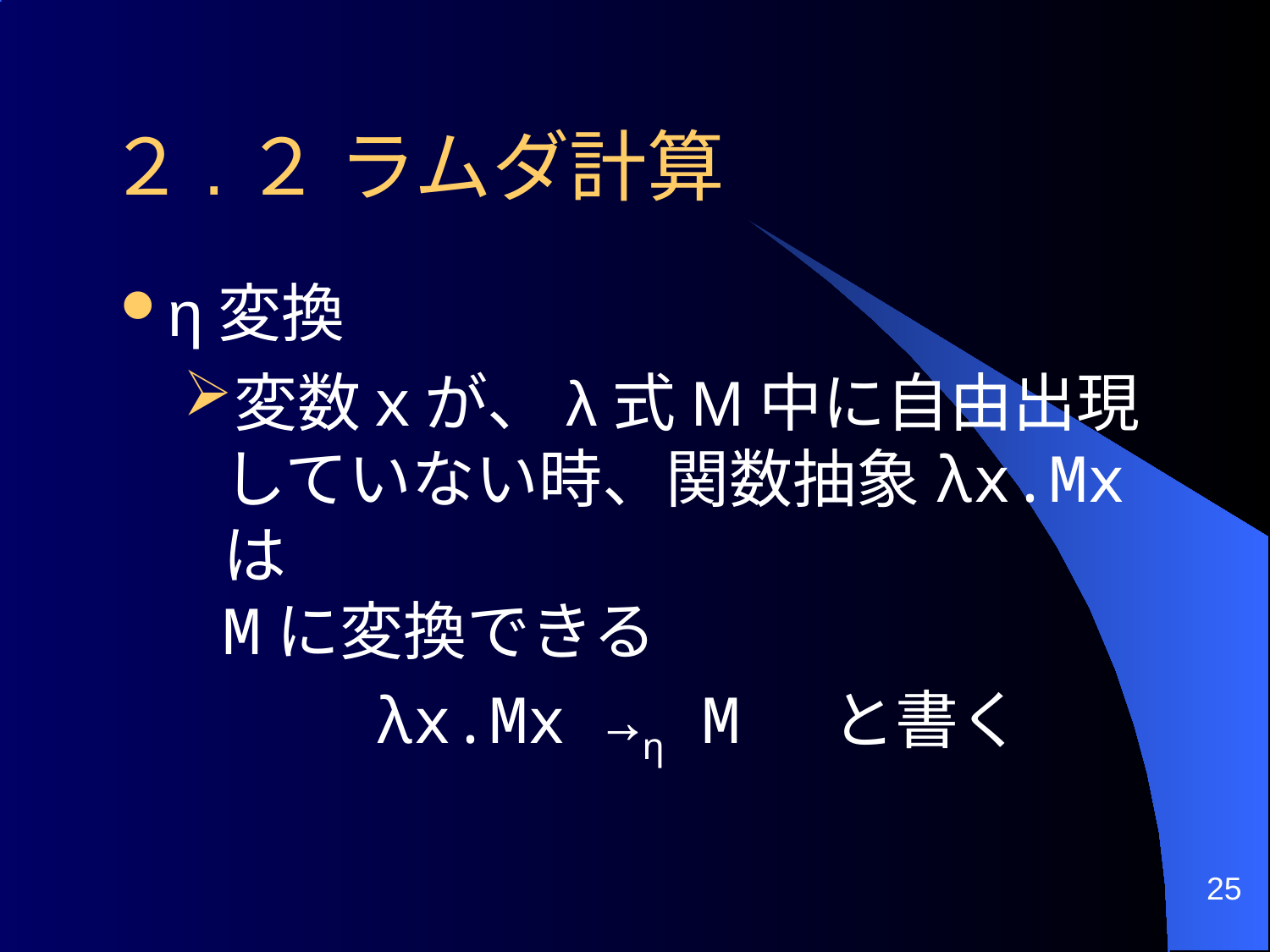

# ２.２ ラムダ計算
η変換
変数ｘが、λ式M中に自由出現していない時、関数抽象λx.Mx は
Mに変換できる
	    λx.Mx →η M  と書く
25